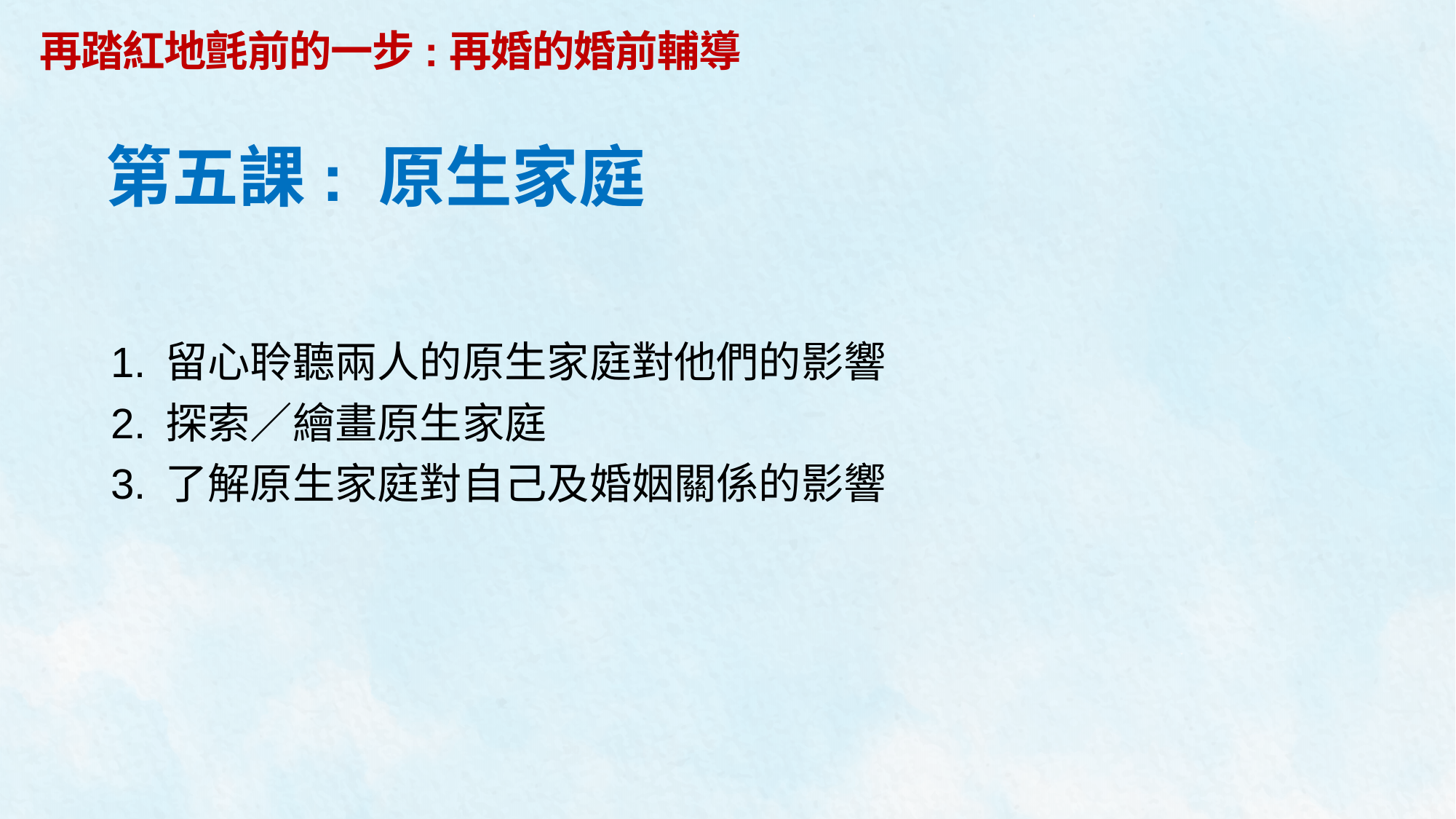

再踏紅地氈前的一步:再婚的婚前輔導
# 第五課: 原生家庭
留心聆聽兩人的原生家庭對他們的影響
探索／繪畫原生家庭
了解原生家庭對自己及婚姻關係的影響